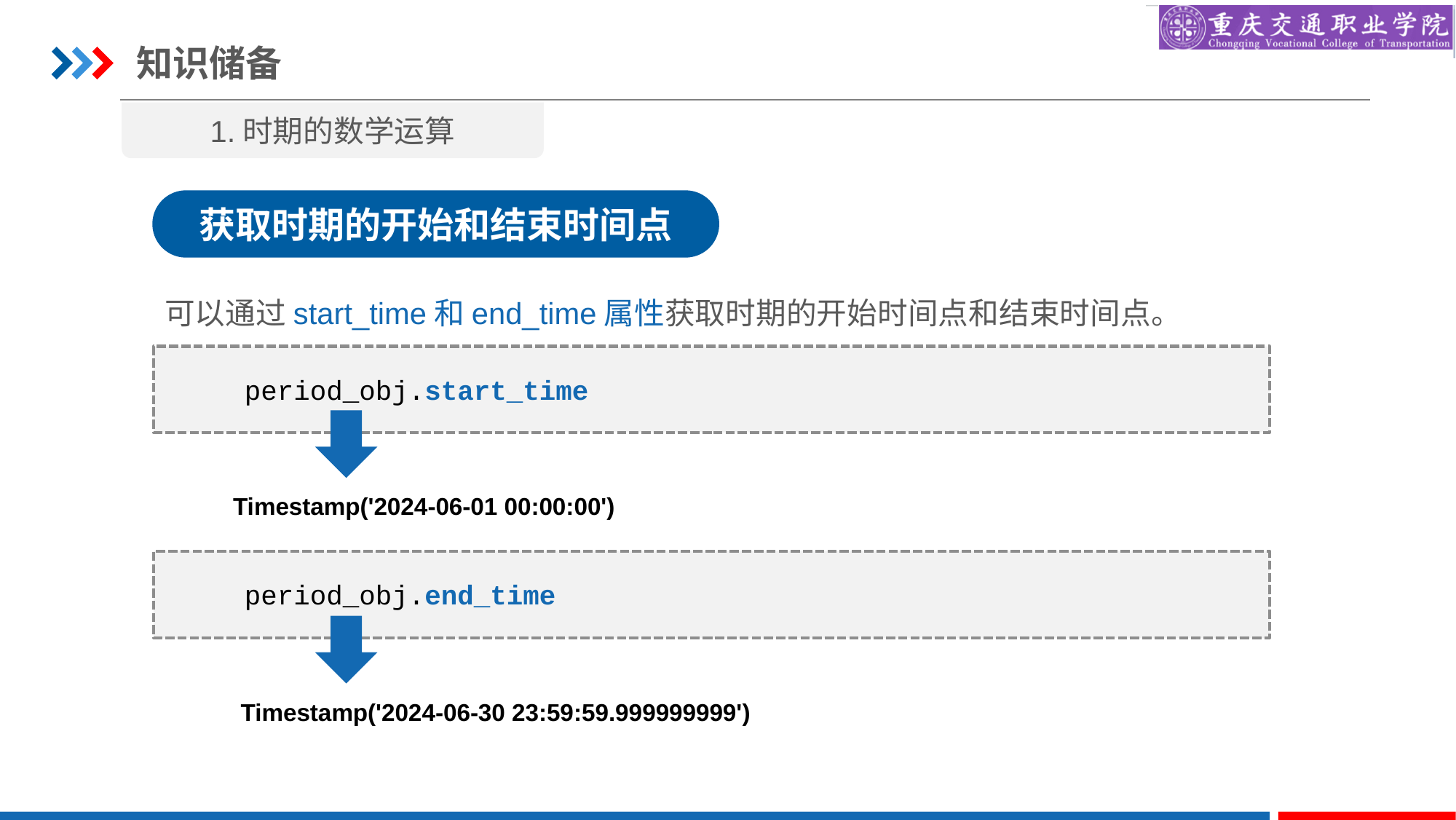

知识储备

1.时期的数学运算
获取时期的开始和结束时间点
可以通过start_time和end_time属性获取时期的开始时间点和结束时间点。

period_obj.start_time

Timestamp('2024-06-01 00:00:00')

period_obj.end_time

Timestamp('2024-06-30 23:59:59.999999999')